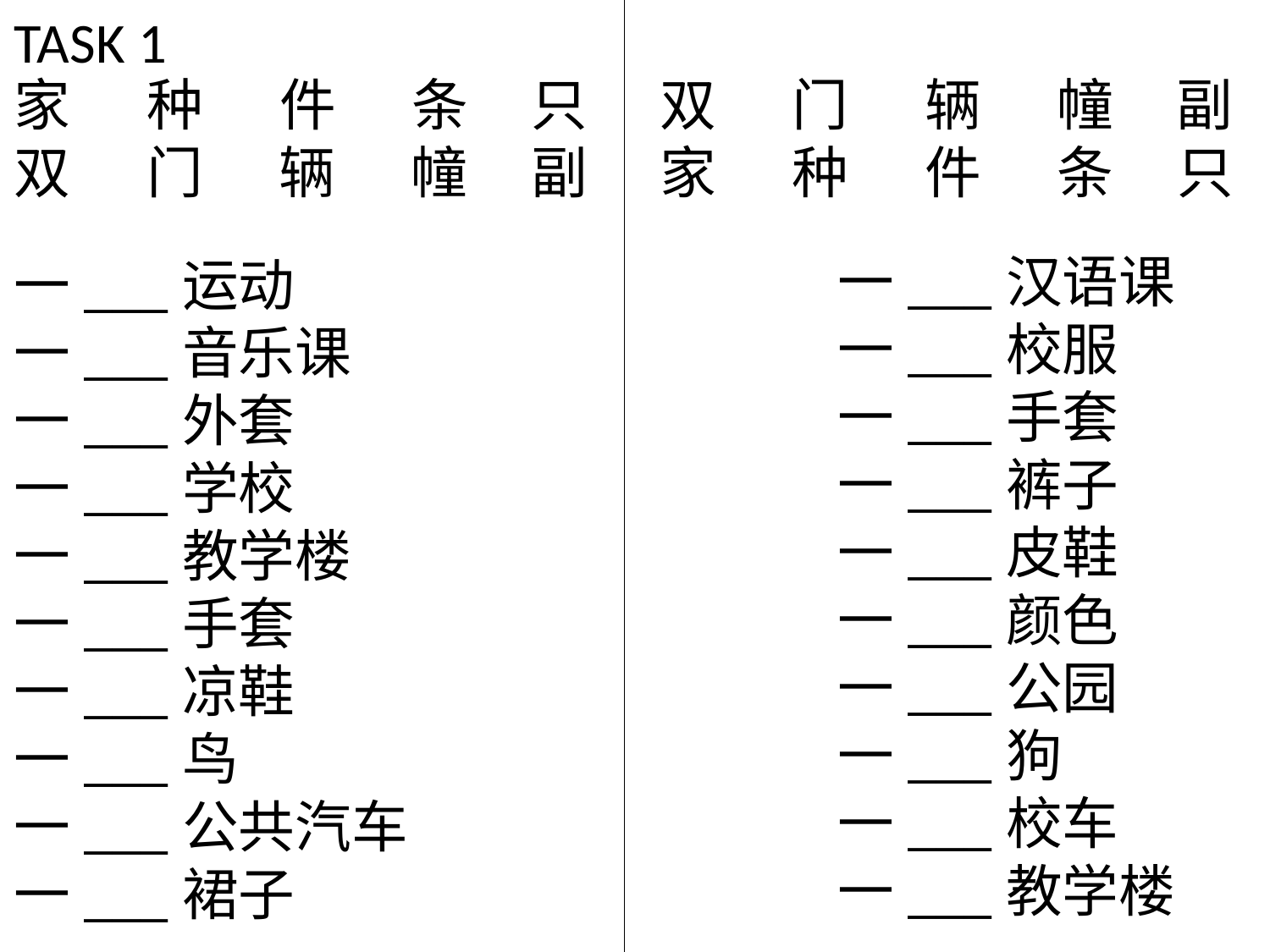

TASK 1
家      种      件      条     只
双      门      辆      幢     副
双      门      辆      幢     副
家      种      件      条     只
一___汉语课
一___校服
一___手套
一___裤子
一___皮鞋
一___颜色
一___公园
一___狗
一___校车
一___教学楼

一___运动
一___音乐课
一___外套
一___学校
一___教学楼
一___手套
一___凉鞋
一___鸟
一___公共汽车
一___裙子